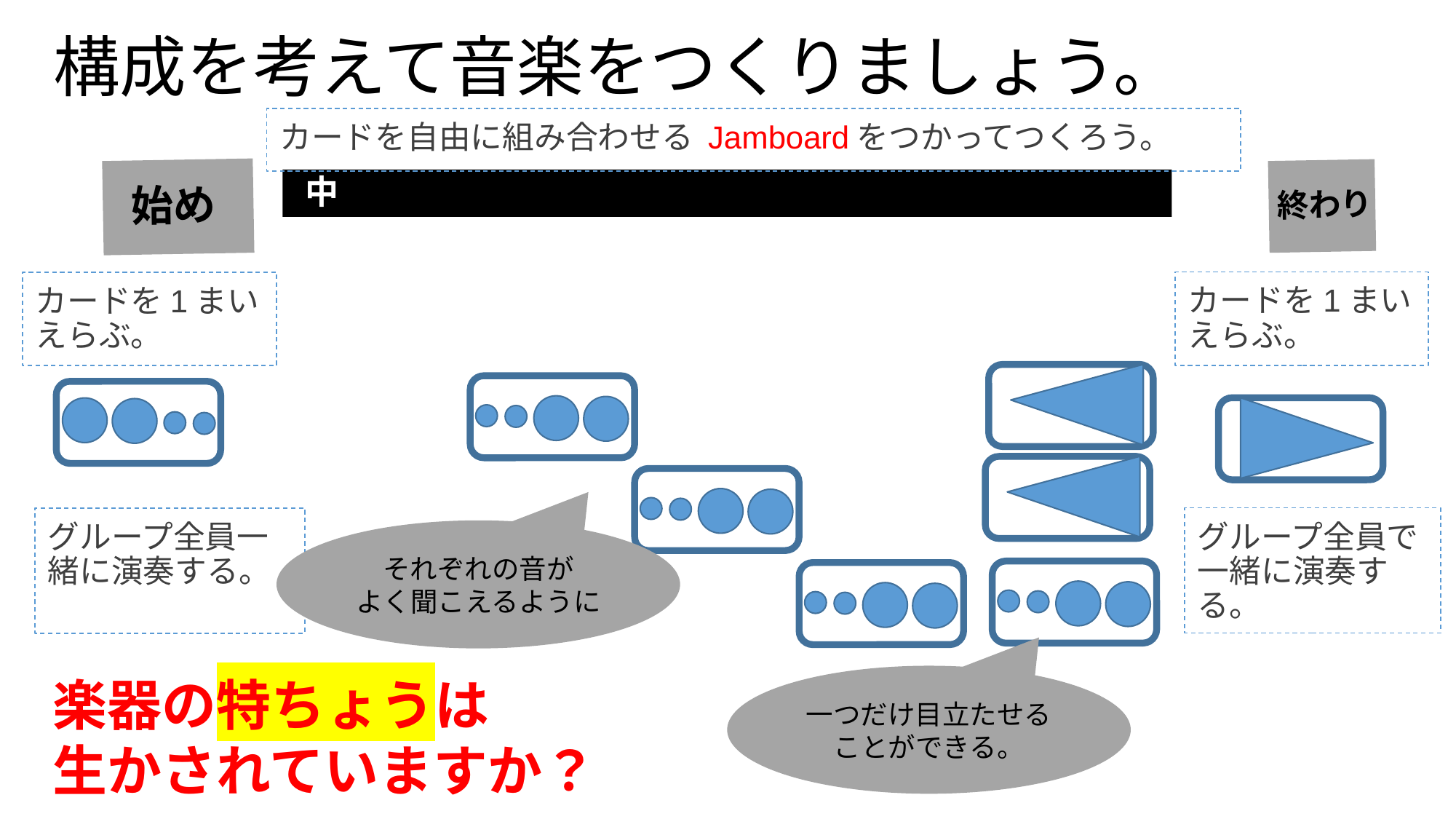

# 構成を考えて音楽をつくりましょう。
カードを自由に組み合わせる Jamboardをつかってつくろう。

 始め
終わり
 中
カードを1まいえらぶ。
カードを1まいえらぶ。

グループ全員で一緒に演奏する。
グループ全員一緒に演奏する。
それぞれの音が
よく聞こえるように

楽器の特ちょうは
生かされていますか？
一つだけ目立たせることができる。